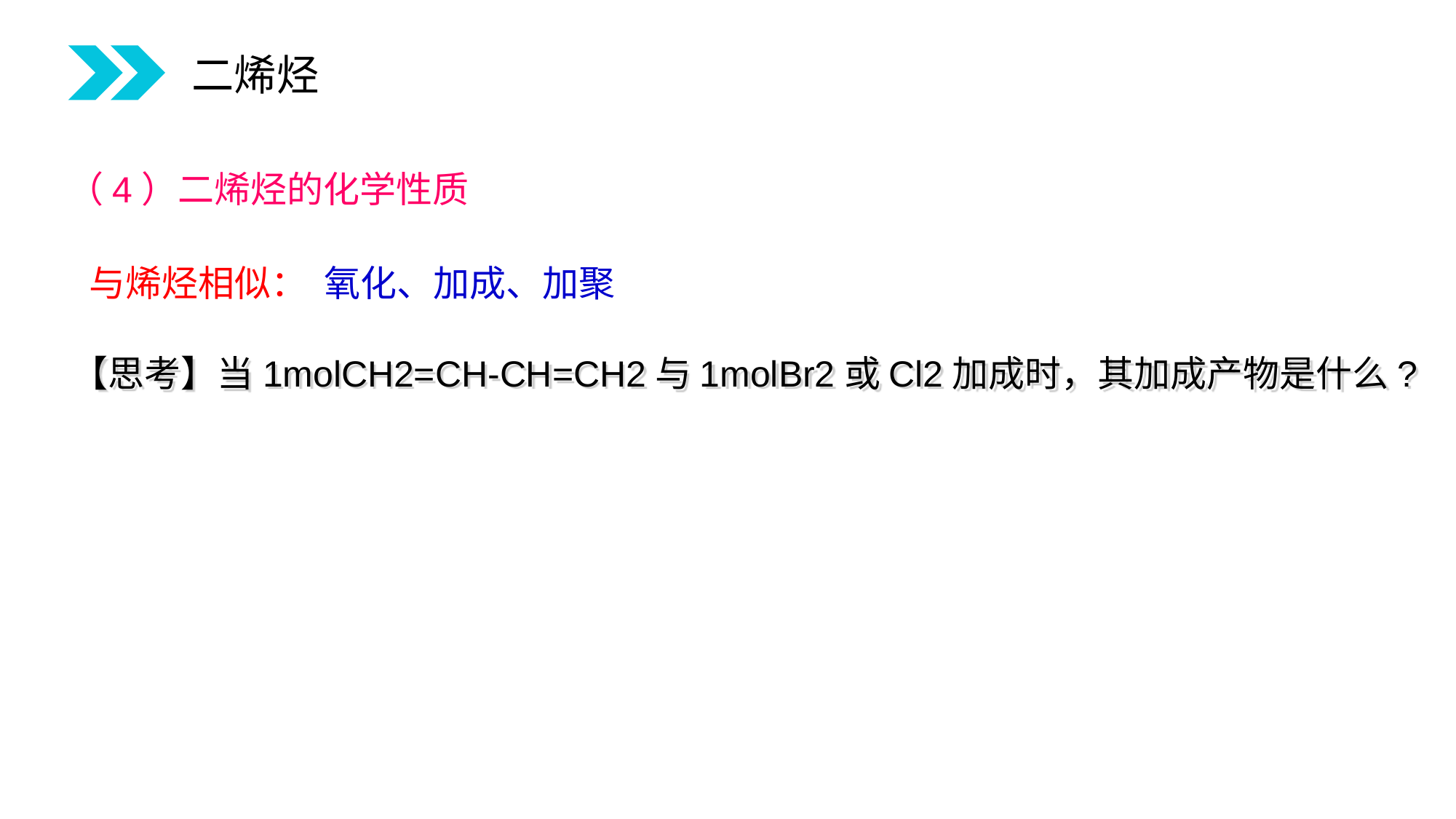

二烯烃
（4）二烯烃的化学性质
与烯烃相似：
氧化、加成、加聚
【思考】当1molCH2=CH-CH=CH2与1molBr2或Cl2加成时，其加成产物是什么?